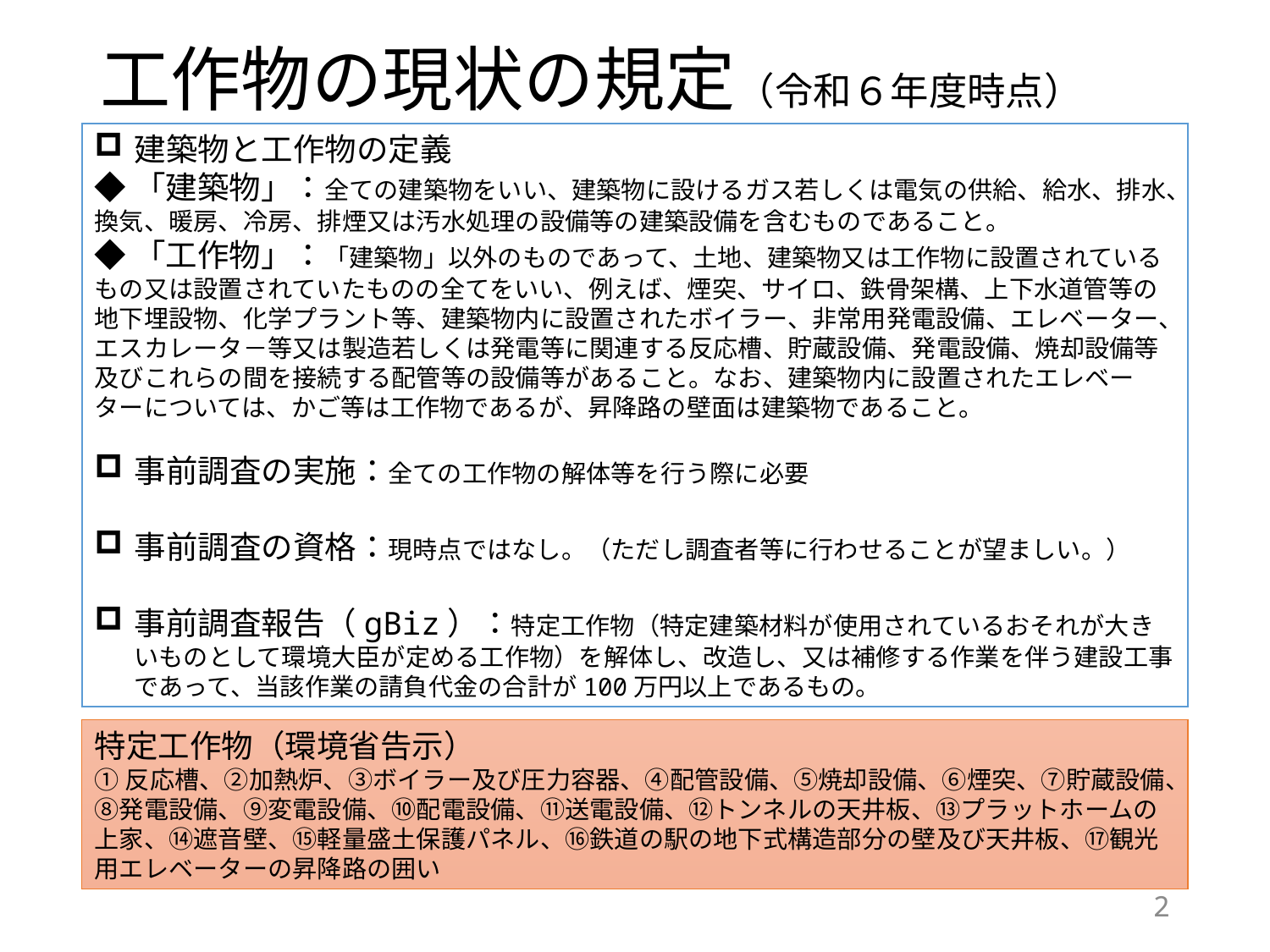

# 工作物の現状の規定（令和６年度時点）
建築物と工作物の定義
◆「建築物」：全ての建築物をいい、建築物に設けるガス若しくは電気の供給、給水、排水、換気、暖房、冷房、排煙又は汚水処理の設備等の建築設備を含むものであること。
◆「工作物」：「建築物」以外のものであって、土地、建築物又は工作物に設置されているもの又は設置されていたものの全てをいい、例えば、煙突、サイロ、鉄骨架構、上下水道管等の地下埋設物、化学プラント等、建築物内に設置されたボイラー、非常用発電設備、エレベーター、エスカレータ－等又は製造若しくは発電等に関連する反応槽、貯蔵設備、発電設備、焼却設備等及びこれらの間を接続する配管等の設備等があること。なお、建築物内に設置されたエレベーターについては、かご等は工作物であるが、昇降路の壁面は建築物であること。

事前調査の実施：全ての工作物の解体等を行う際に必要

事前調査の資格：現時点ではなし。（ただし調査者等に行わせることが望ましい。）

事前調査報告（gBiz）：特定工作物（特定建築材料が使用されているおそれが大きいものとして環境大臣が定める工作物）を解体し、改造し、又は補修する作業を伴う建設工事であって、当該作業の請負代金の合計が100万円以上であるもの。
特定工作物（環境省告示）
①反応槽、②加熱炉、③ボイラー及び圧力容器、④配管設備、⑤焼却設備、⑥煙突、⑦貯蔵設備、⑧発電設備、⑨変電設備、⑩配電設備、⑪送電設備、⑫トンネルの天井板、⑬プラットホームの上家、⑭遮音壁、⑮軽量盛土保護パネル、⑯鉄道の駅の地下式構造部分の壁及び天井板、⑰観光用エレベーターの昇降路の囲い
2